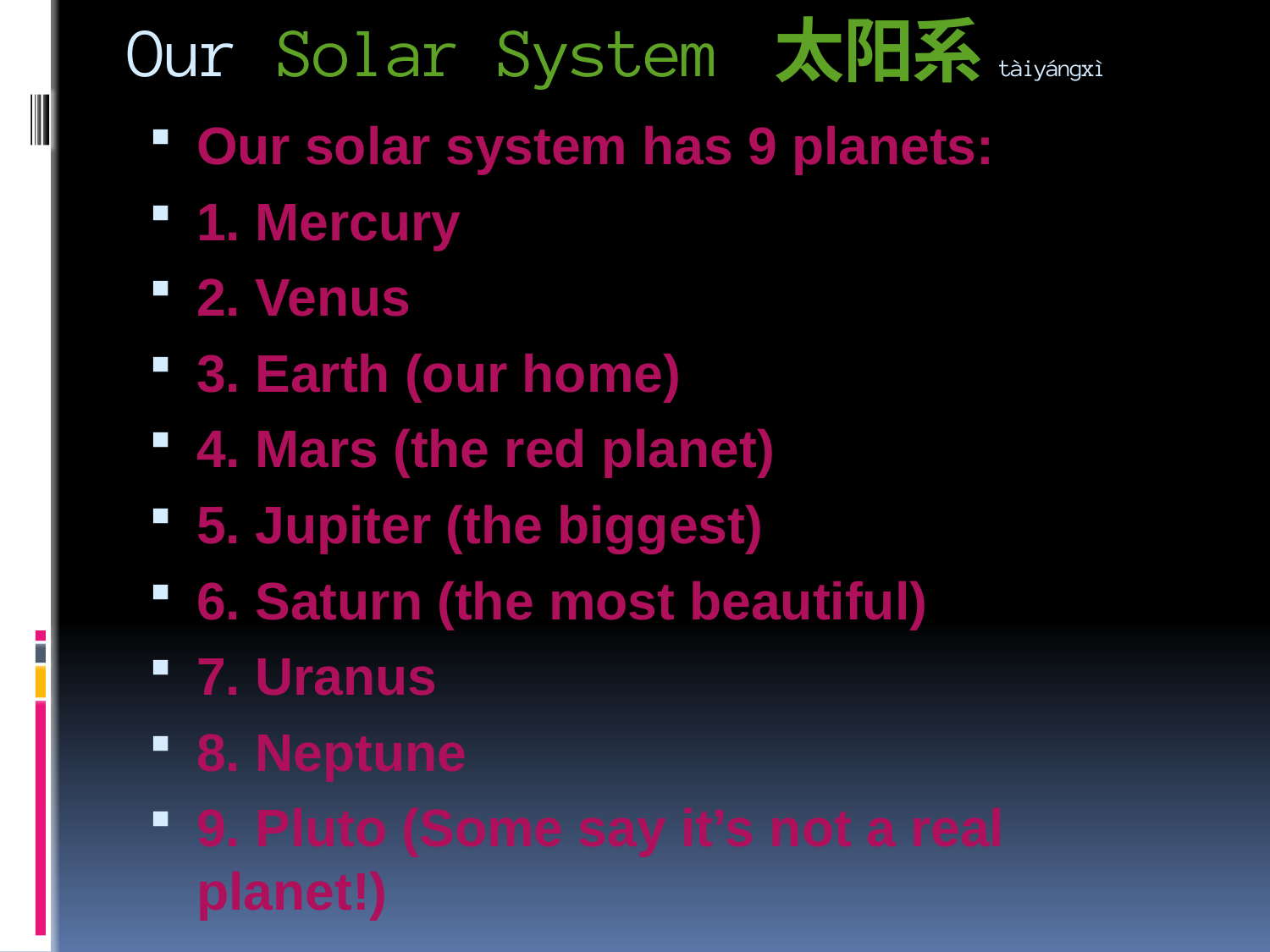

# Our Solar System 太阳系tàiyángxì
Our solar system has 9 planets:
1. Mercury
2. Venus
3. Earth (our home)
4. Mars (the red planet)
5. Jupiter (the biggest)
6. Saturn (the most beautiful)
7. Uranus
8. Neptune
9. Pluto (Some say it’s not a real planet!)